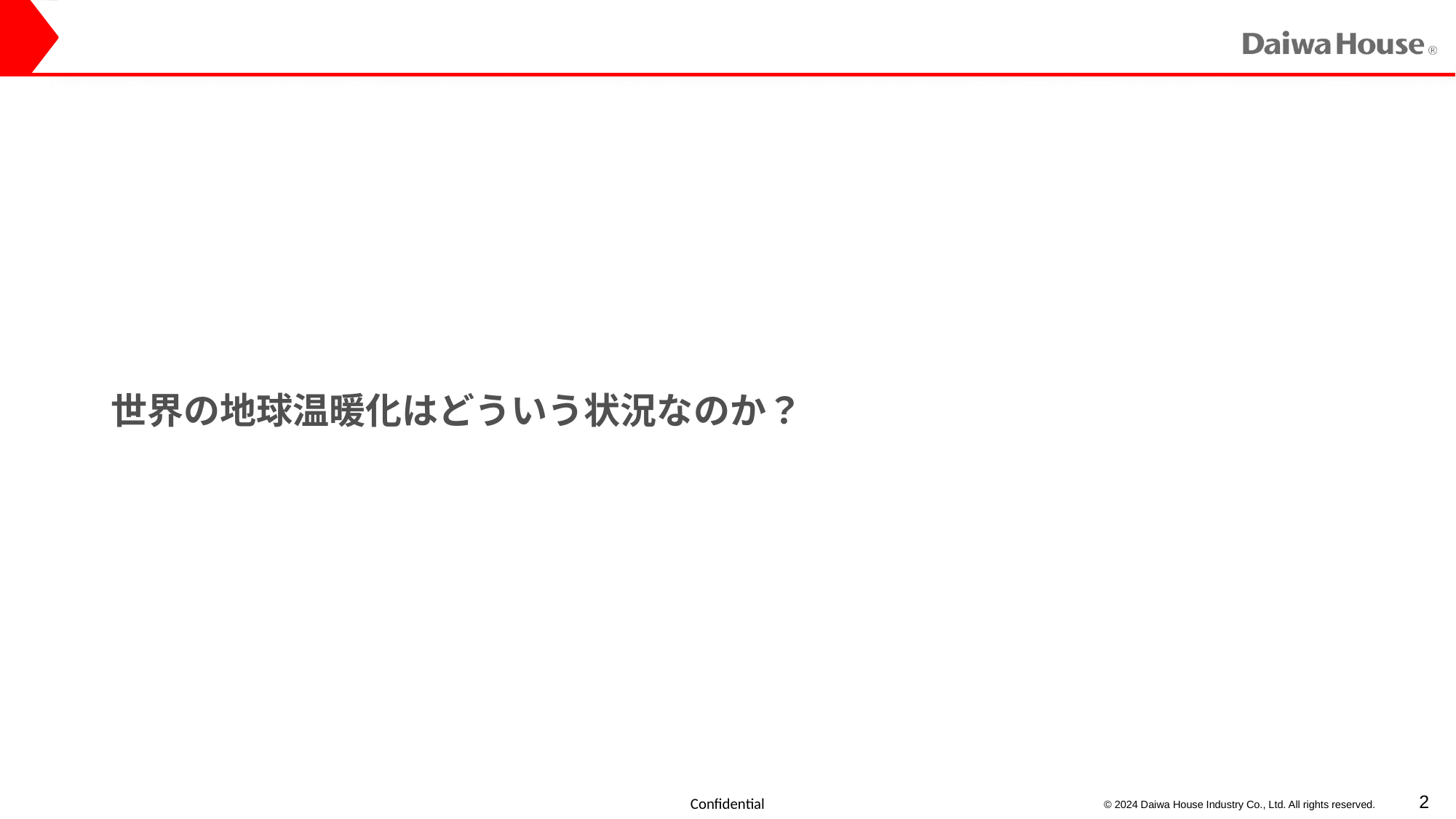

世界の地球温暖化はどういう状況なのか？
© 2024 Daiwa House Industry Co., Ltd. All rights reserved.
2